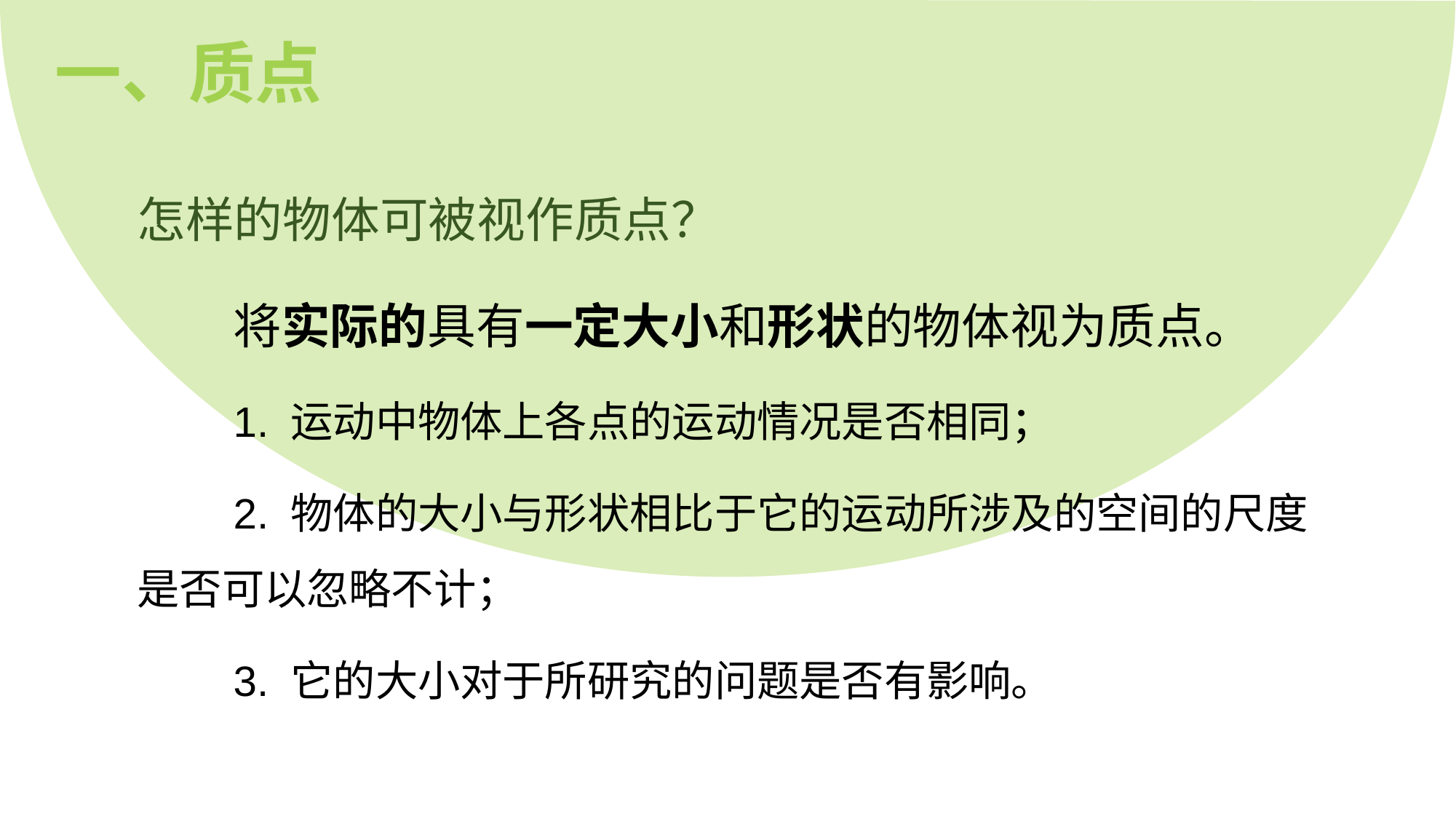

一、质点
怎样的物体可被视作质点？
将实际的具有一定大小和形状的物体视为质点。
1. 运动中物体上各点的运动情况是否相同；
2. 物体的大小与形状相比于它的运动所涉及的空间的尺度是否可以忽略不计；
3. 它的大小对于所研究的问题是否有影响。